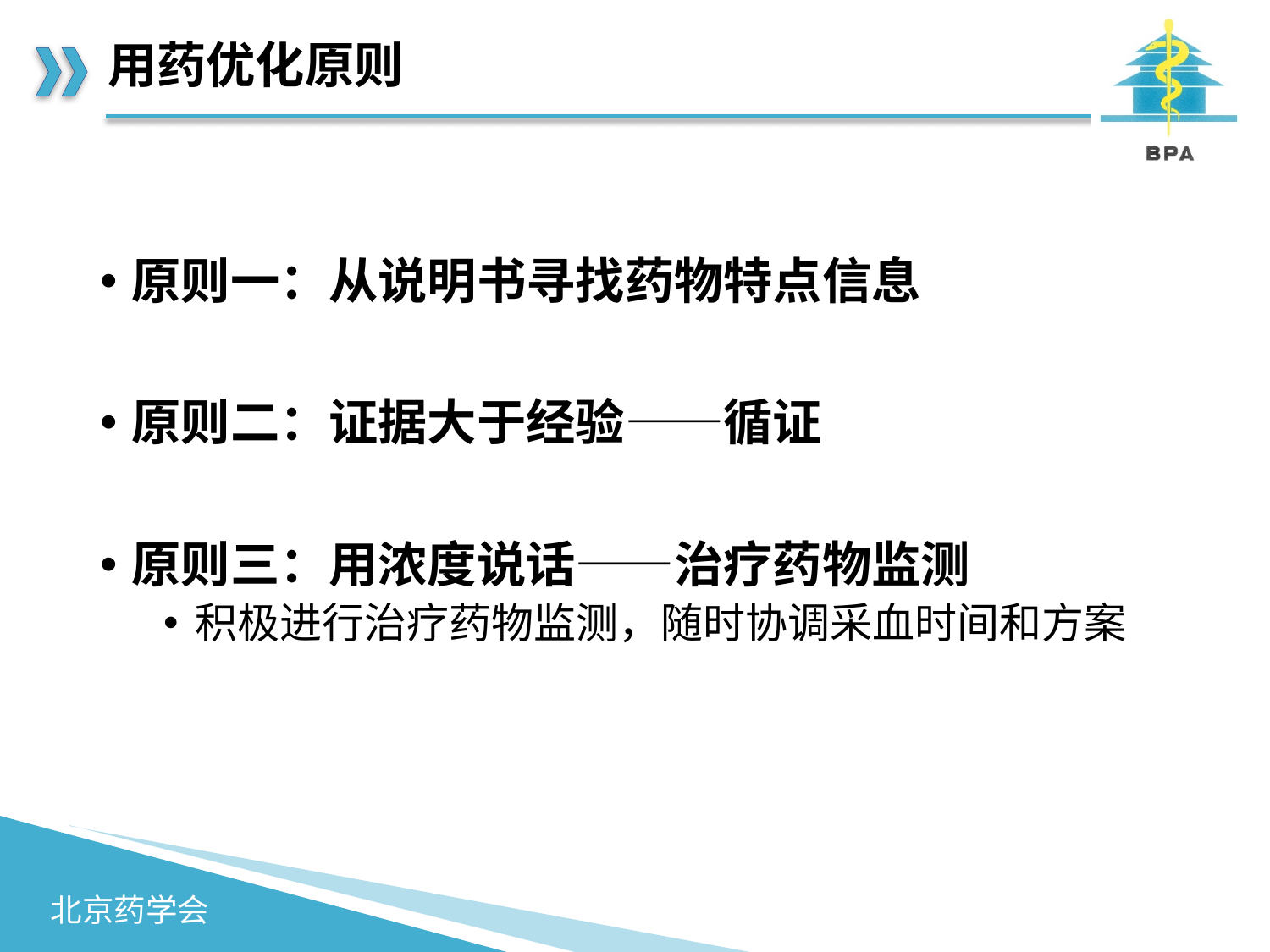

# 用药优化原则

原则一：从说明书寻找药物特点信息

原则二：证据大于经验——循证

原则三：用浓度说话——治疗药物监测
积极进行治疗药物监测，随时协调采血时间和方案